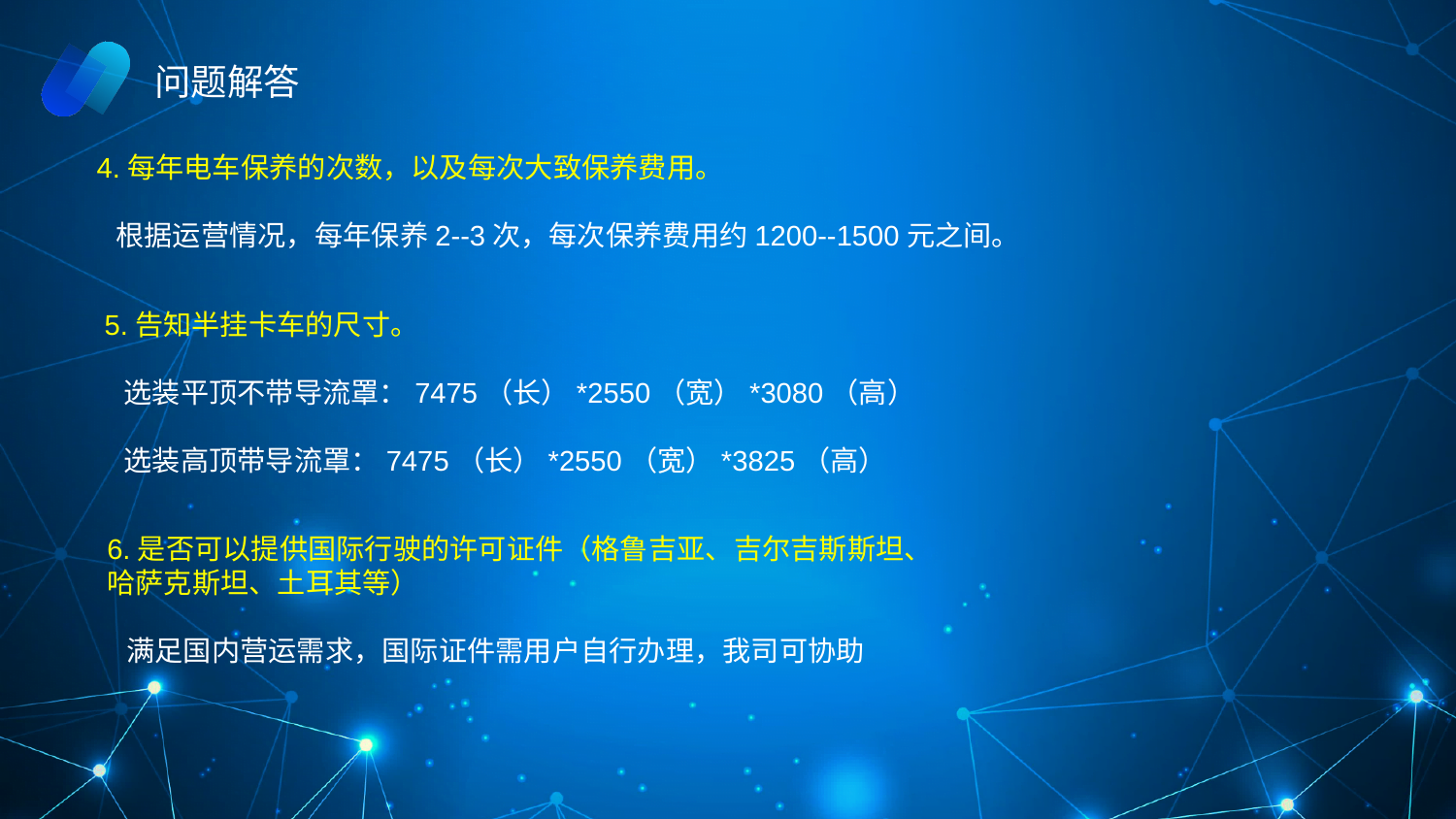

问题解答
4.每年电车保养的次数，以及每次大致保养费用。

  根据运营情况，每年保养2--3次，每次保养费用约1200--1500元之间。
5.告知半挂卡车的尺寸。

  选装平顶不带导流罩：7475（长）*2550（宽）*3080（高）

  选装高顶带导流罩：7475（长）*2550（宽）*3825（高）

6.是否可以提供国际行驶的许可证件（格鲁吉亚、吉尔吉斯斯坦、哈萨克斯坦、土耳其等）

  满足国内营运需求，国际证件需用户自行办理，我司可协助